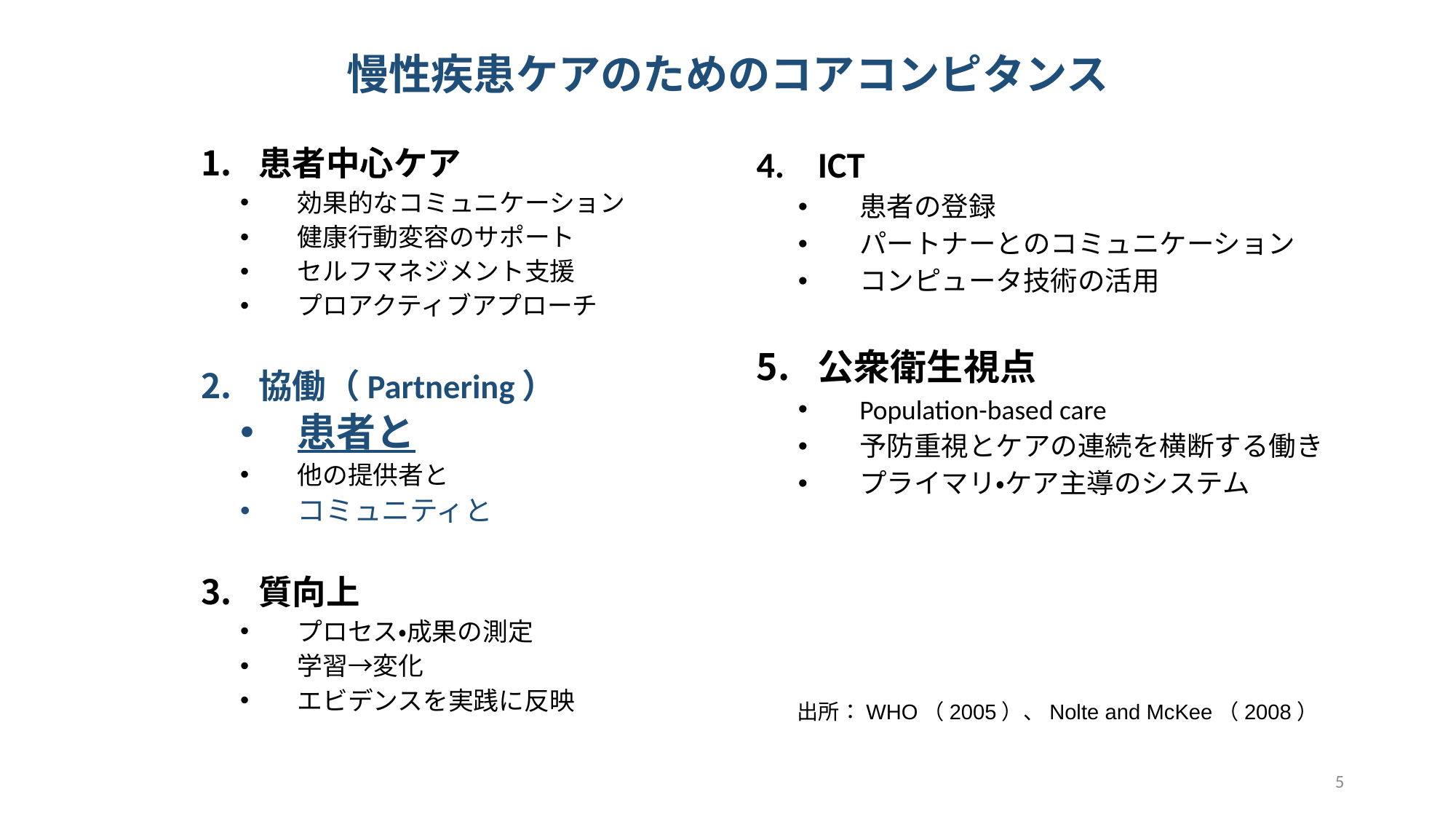

慢性疾患ケアのためのコアコンピタンス
ICT
患者の登録
パートナーとのコミュニケーション
コンピュータ技術の活用

公衆衛生視点
Population-based care
予防重視とケアの連続を横断する働き
プライマリ・ケア主導のシステム

患者中心ケア
効果的なコミュニケーション
健康行動変容のサポート
セルフマネジメント支援
プロアクティブアプローチ

協働（Partnering）
患者と
他の提供者と
コミュニティと

質向上
プロセス・成果の測定
学習→変化
エビデンスを実践に反映

出所：WHO（2005）、Nolte and McKee（2008）
5